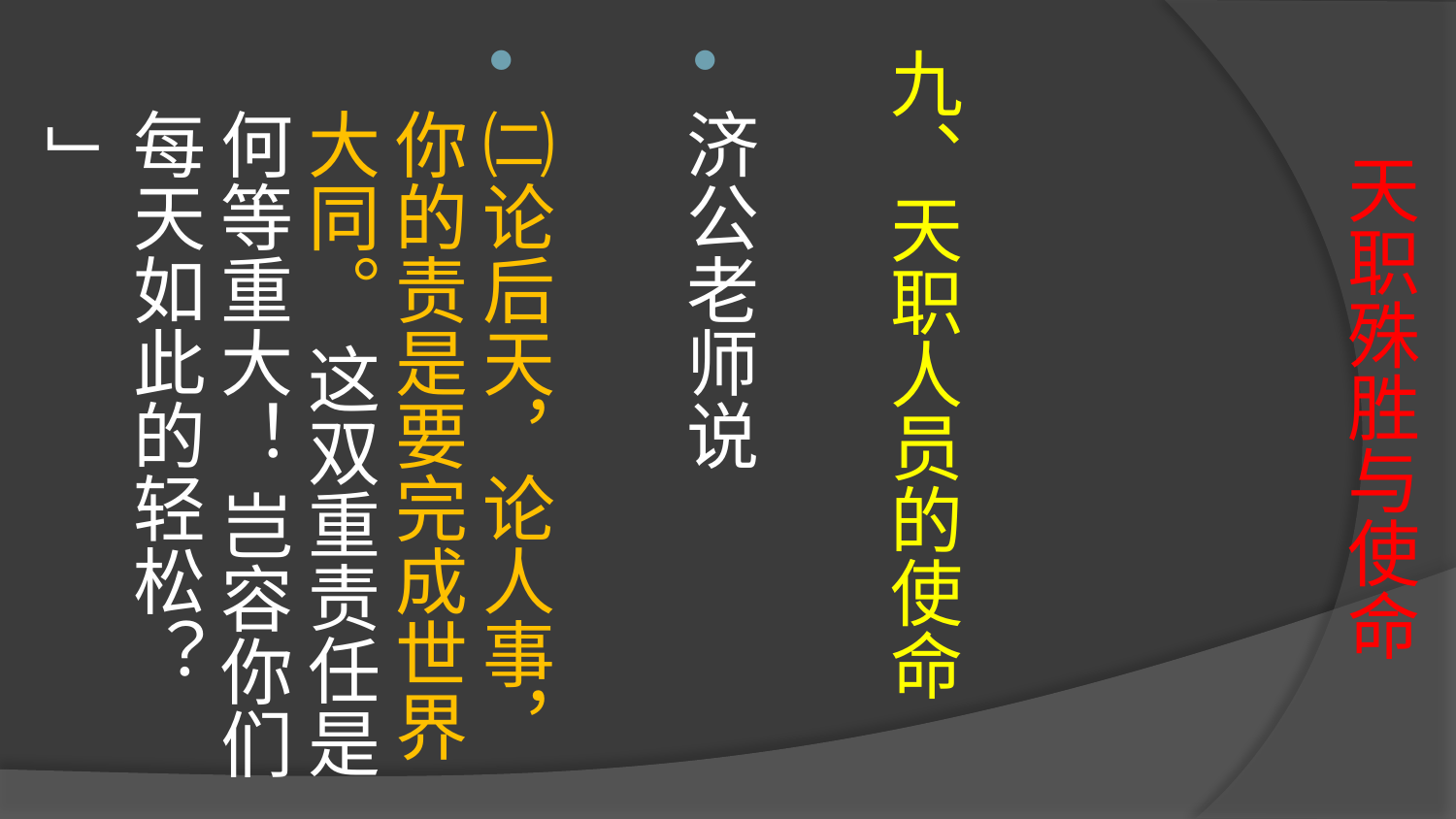

# 天职殊胜与使命
九、天职人员的使命

济公老师说

㈡论后天，论人事，你的责是要完成世界大同。 这双重责任是何等重大！ 岂容你们每天如此的轻松？  」